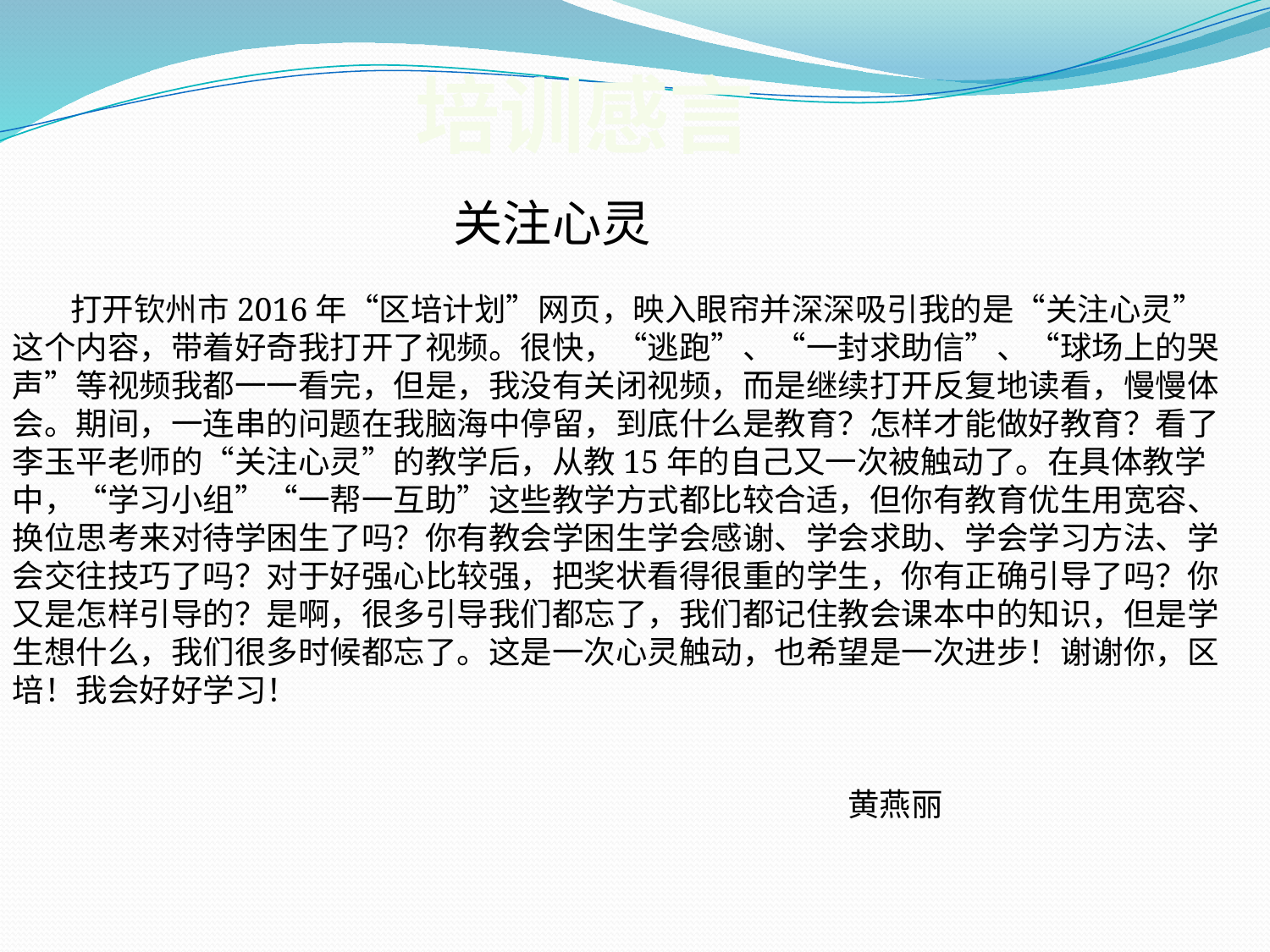

培训感言

                                       关注心灵

       打开钦州市2016年“区培计划”网页，映入眼帘并深深吸引我的是“关注心灵”这个内容，带着好奇我打开了视频。很快，“逃跑”、“一封求助信”、“球场上的哭声”等视频我都一一看完，但是，我没有关闭视频，而是继续打开反复地读看，慢慢体会。期间，一连串的问题在我脑海中停留，到底什么是教育？怎样才能做好教育？看了李玉平老师的“关注心灵”的教学后，从教15年的自己又一次被触动了。在具体教学中，“学习小组”“一帮一互助”这些教学方式都比较合适，但你有教育优生用宽容、换位思考来对待学困生了吗？你有教会学困生学会感谢、学会求助、学会学习方法、学会交往技巧了吗？对于好强心比较强，把奖状看得很重的学生，你有正确引导了吗？你又是怎样引导的？是啊，很多引导我们都忘了，我们都记住教会课本中的知识，但是学生想什么，我们很多时候都忘了。这是一次心灵触动，也希望是一次进步！谢谢你，区培！我会好好学习！

                                                                                                                   黄燕丽